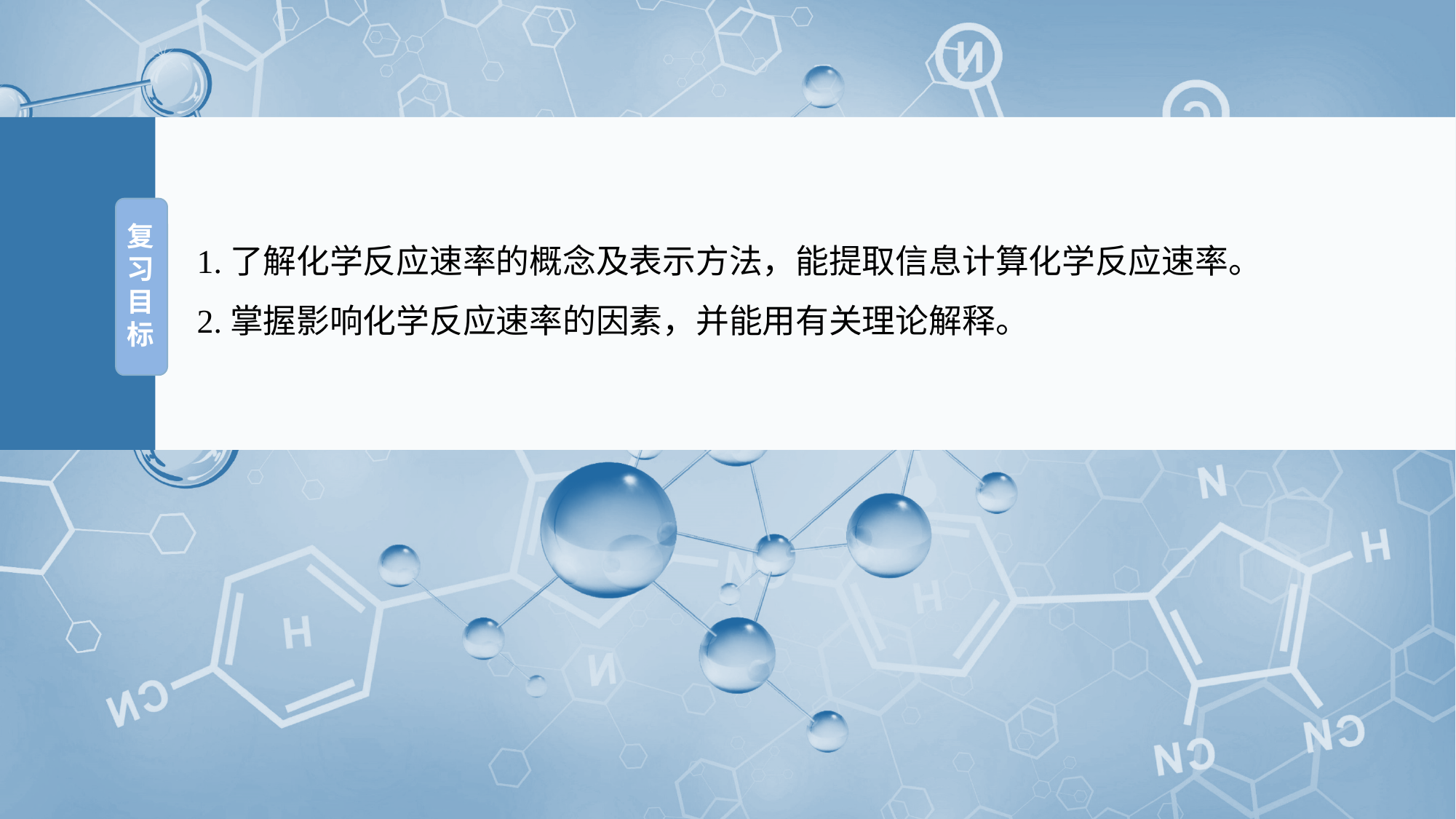

复
习
目
标
1.了解化学反应速率的概念及表示方法，能提取信息计算化学反应速率。
2.掌握影响化学反应速率的因素，并能用有关理论解释。